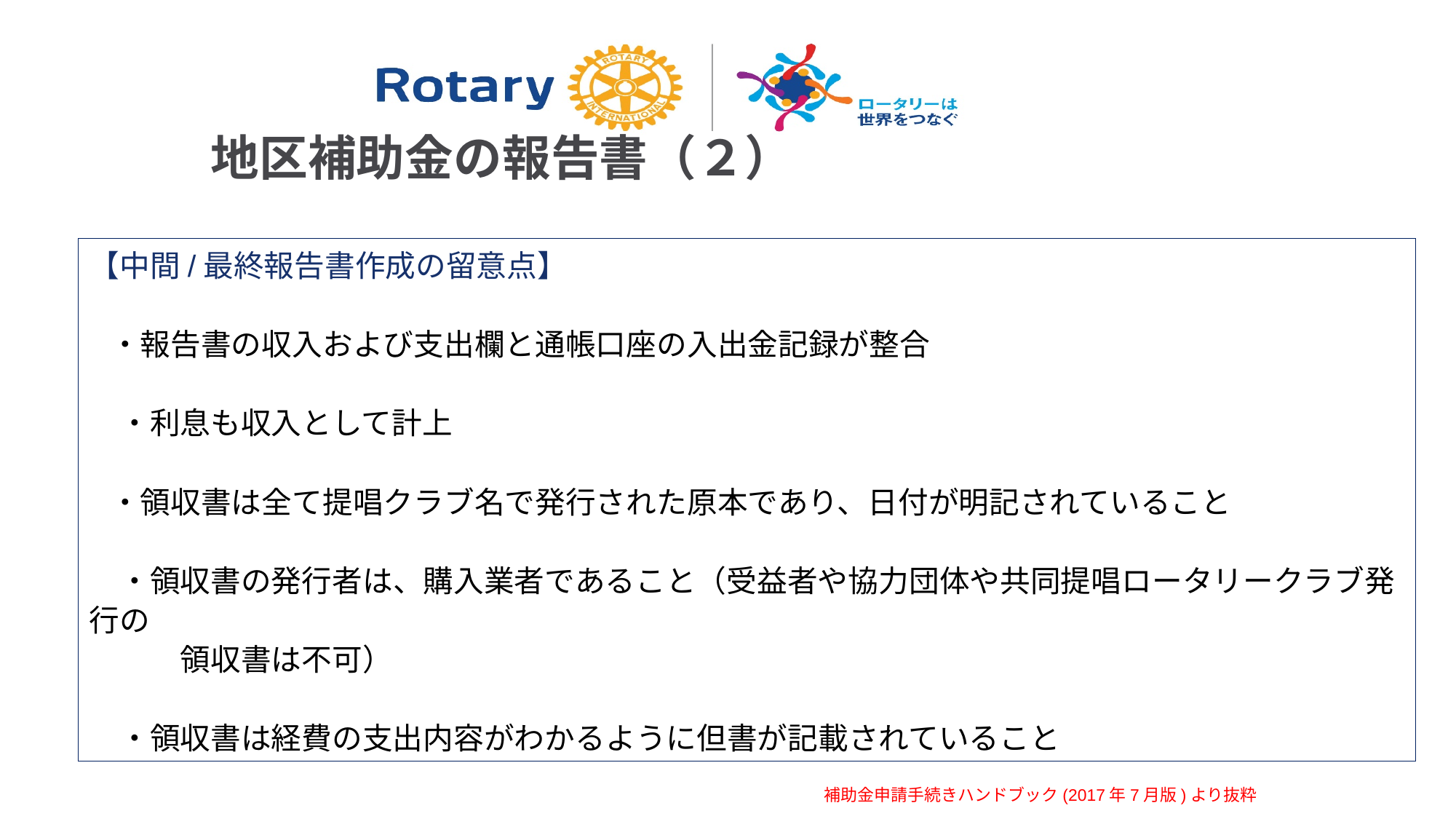

地区補助金の報告書（２）
【中間/最終報告書作成の留意点】

  ・報告書の収入および支出欄と通帳口座の入出金記録が整合

　・利息も収入として計上

  ・領収書は全て提唱クラブ名で発行された原本であり、日付が明記されていること

　・領収書の発行者は、購入業者であること（受益者や協力団体や共同提唱ロータリークラブ発行の
　　　領収書は不可）

　・領収書は経費の支出内容がわかるように但書が記載されていること
補助金申請手続きハンドブック(2017年7月版)より抜粋